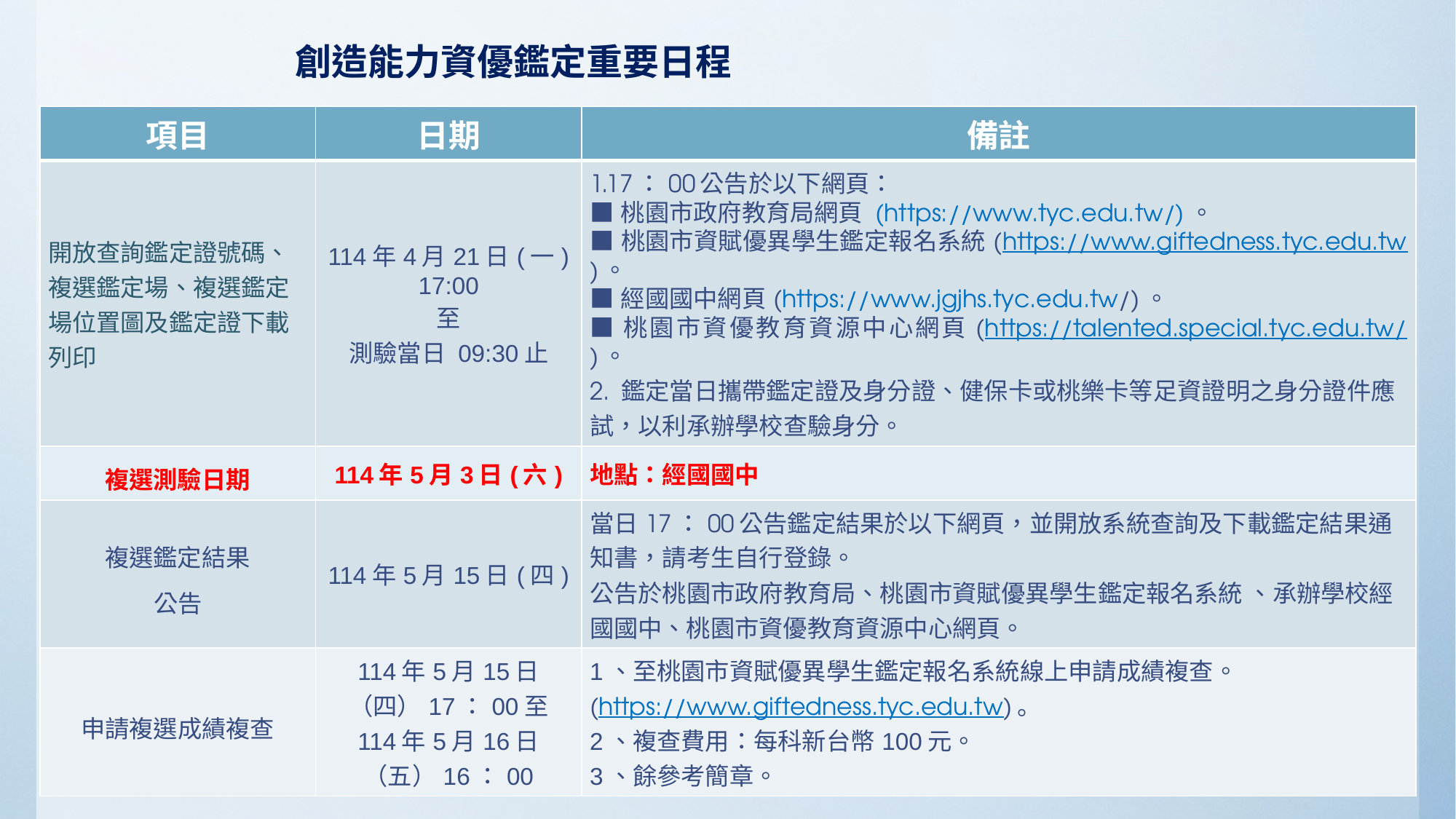

創造能力資優鑑定重要日程
| 項目 | 日期 | 備註 |
| --- | --- | --- |
| 開放查詢鑑定證號碼、複選鑑定場、複選鑑定場位置圖及鑑定證下載列印 | 114年4月21日(一) 17:00 至 測驗當日 09:30止 | 1.17：00公告於以下網頁： ■桃園市政府教育局網頁 (https://www.tyc.edu.tw/)。 ■桃園市資賦優異學生鑑定報名系統(https://www.giftedness.tyc.edu.tw)。 ■經國國中網頁(https://www.jgjhs.tyc.edu.tw/)。 ■桃園市資優教育資源中心網頁(https://talented.special.tyc.edu.tw/)。 2. 鑑定當日攜帶鑑定證及身分證、健保卡或桃樂卡等足資證明之身分證件應試，以利承辦學校查驗身分。 |
| 複選測驗日期 | 114年5月3日(六) | 地點：經國國中 |
| 複選鑑定結果 公告 | 114年5月15日(四) | 當日17：00公告鑑定結果於以下網頁，並開放系統查詢及下載鑑定結果通知書，請考生自行登錄。 公告於桃園市政府教育局、桃園市資賦優異學生鑑定報名系統 、承辦學校經國國中、桃園市資優教育資源中心網頁。 |
| 申請複選成績複查 | 114年5月15日（四）17：00至 114年5月16日（五）16：00 | 1、至桃園市資賦優異學生鑑定報名系統線上申請成績複查。 (https://www.giftedness.tyc.edu.tw)。 2、複查費用：每科新台幣100元。 3、餘參考簡章。 |
43